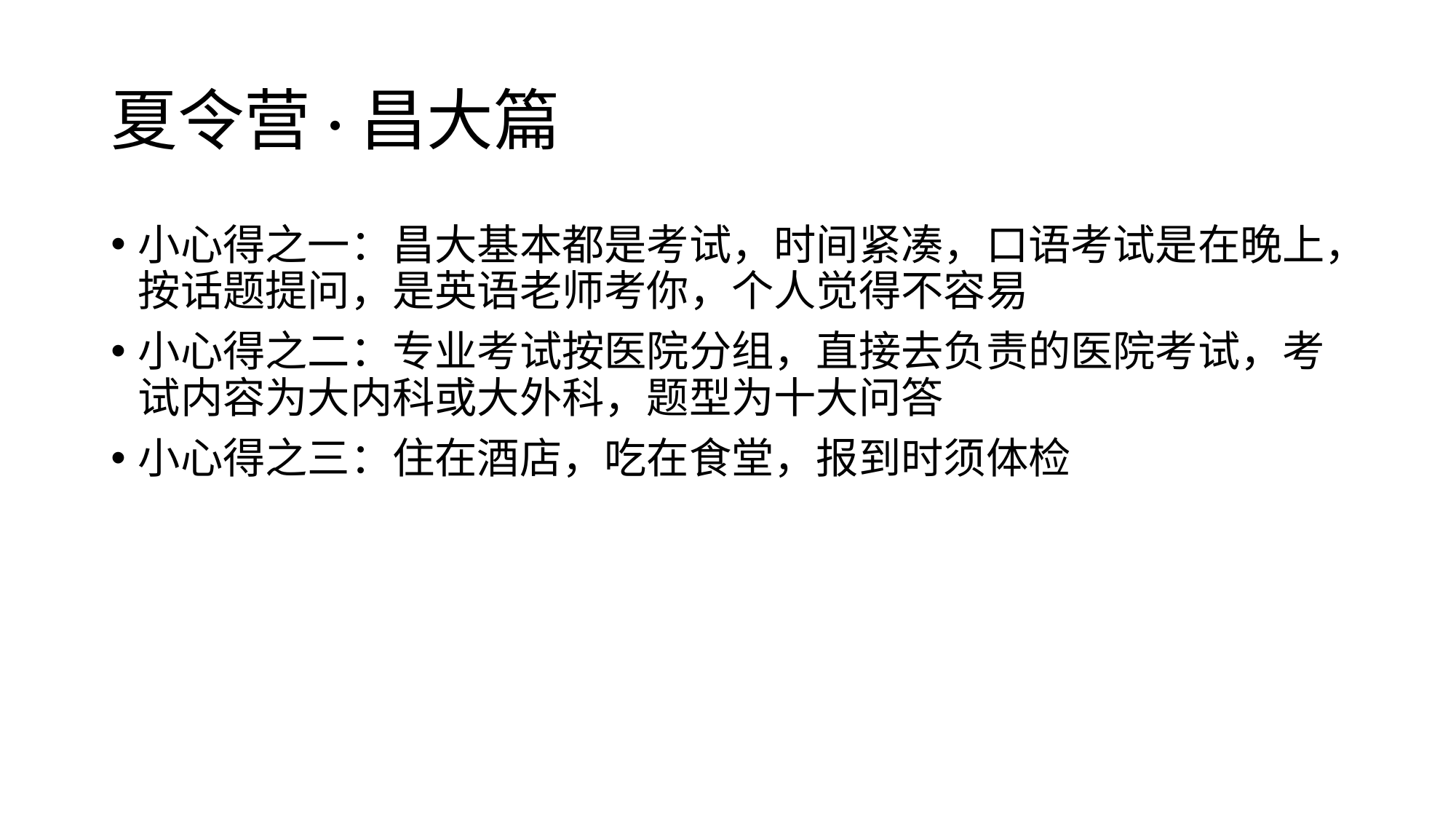

# 夏令营·昌大篇
小心得之一：昌大基本都是考试，时间紧凑，口语考试是在晚上，按话题提问，是英语老师考你，个人觉得不容易
小心得之二：专业考试按医院分组，直接去负责的医院考试，考试内容为大内科或大外科，题型为十大问答
小心得之三：住在酒店，吃在食堂，报到时须体检